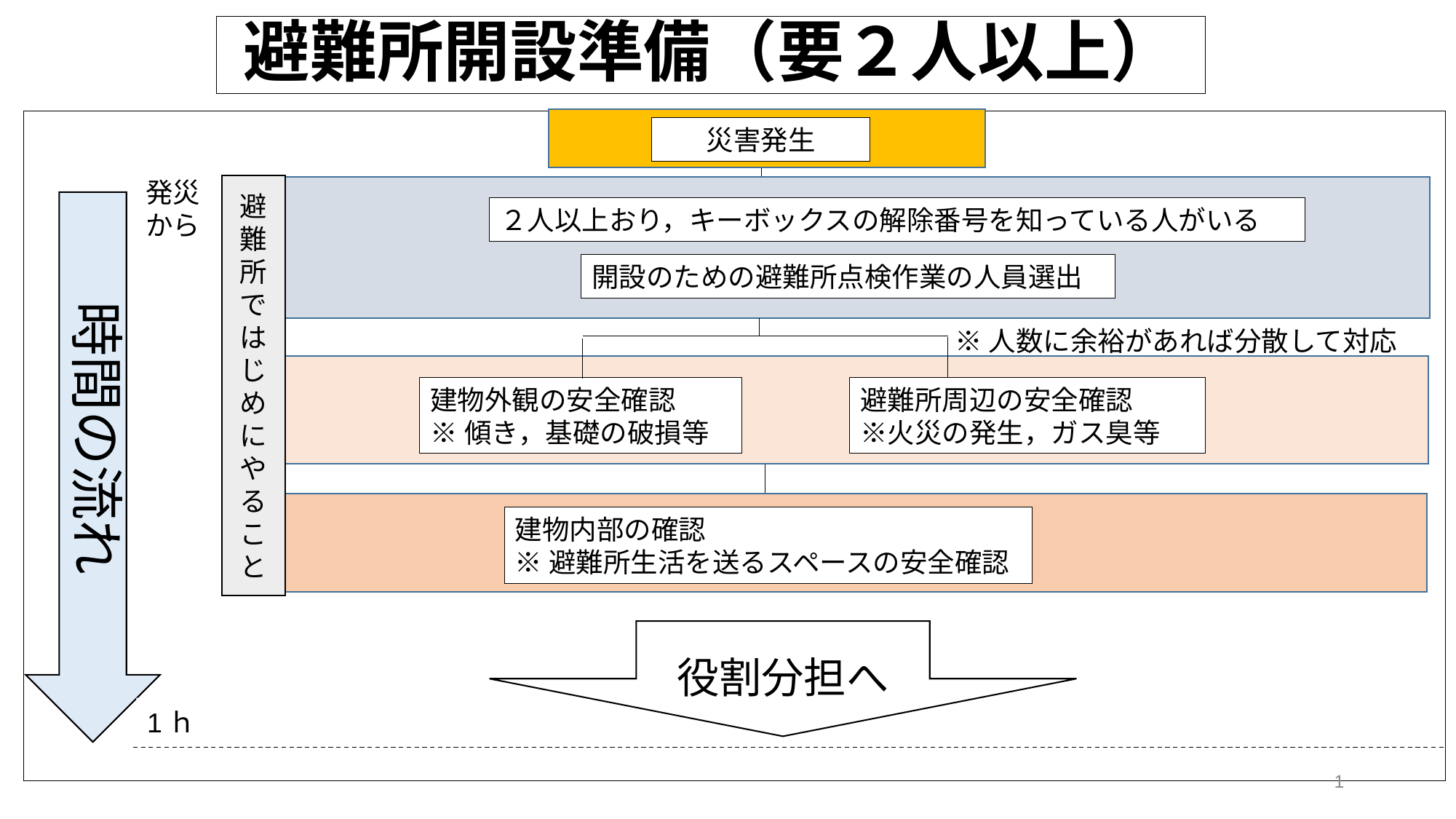

避難所開設準備（要２人以上）

災害発生
避難所ではじめにやること

発災
から

２人以上おり，キーボックスの解除番号を知っている人がいる
開設のための避難所点検作業の人員選出
時間の流れ
※人数に余裕があれば分散して対応

建物外観の安全確認
※傾き，基礎の破損等
避難所周辺の安全確認
※火災の発生，ガス臭等

建物内部の確認
※避難所生活を送るスペースの安全確認

役割分担へ
1ｈ
1